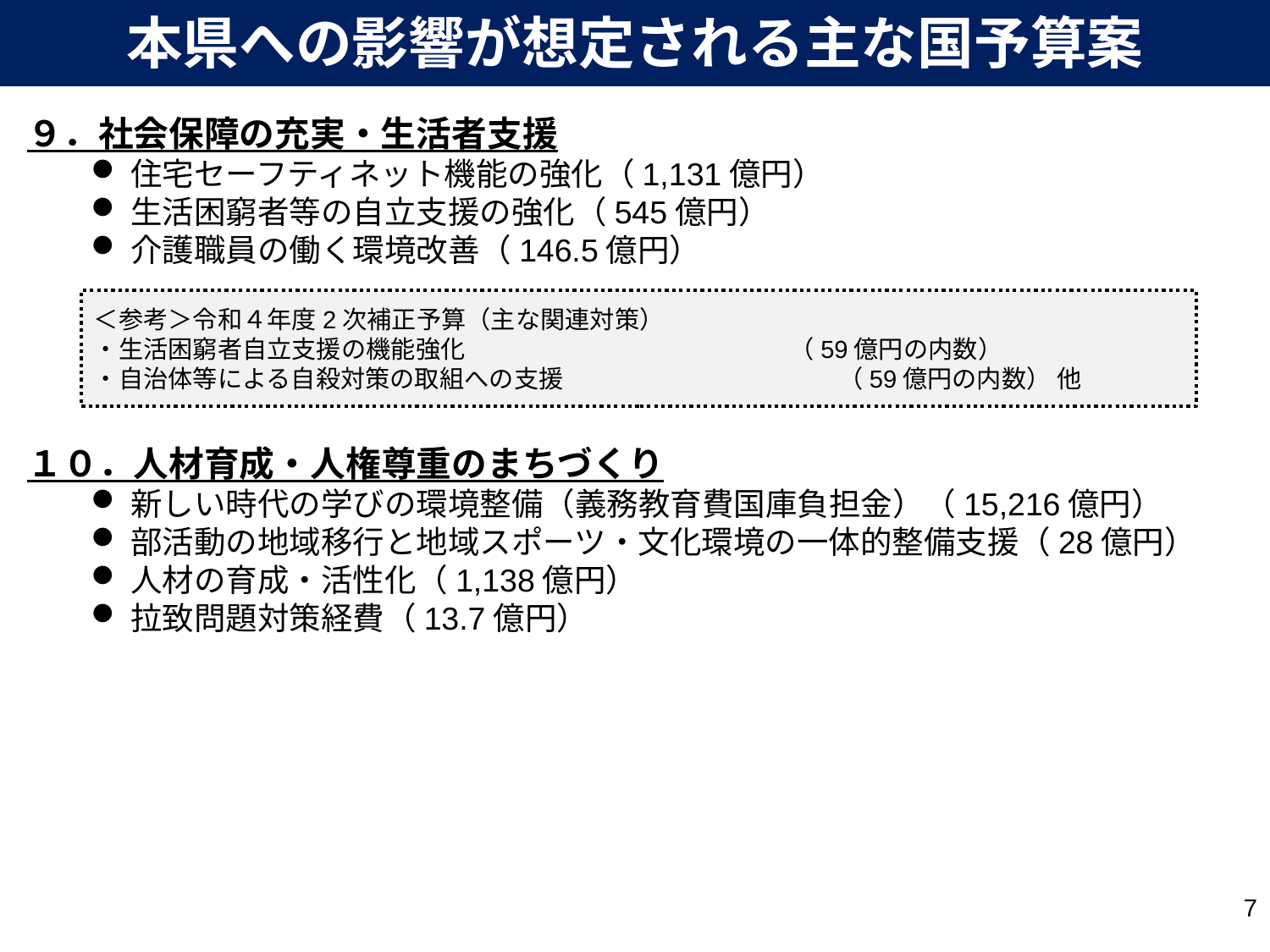

本県への影響が想定される主な国予算案

９．社会保障の充実・生活者支援
住宅セーフティネット機能の強化（1,131億円）
生活困窮者等の自立支援の強化（545億円）
介護職員の働く環境改善（146.5億円）

１０．人材育成・人権尊重のまちづくり
新しい時代の学びの環境整備（義務教育費国庫負担金）（15,216億円）
部活動の地域移行と地域スポーツ・文化環境の一体的整備支援（28億円）
人材の育成・活性化（1,138億円）
拉致問題対策経費（13.7億円）

＜参考＞令和４年度2次補正予算（主な関連対策）
・生活困窮者自立支援の機能強化                                                           （59億円の内数）
・自治体等による自殺対策の取組への支援                                                  （59億円の内数） 他
7